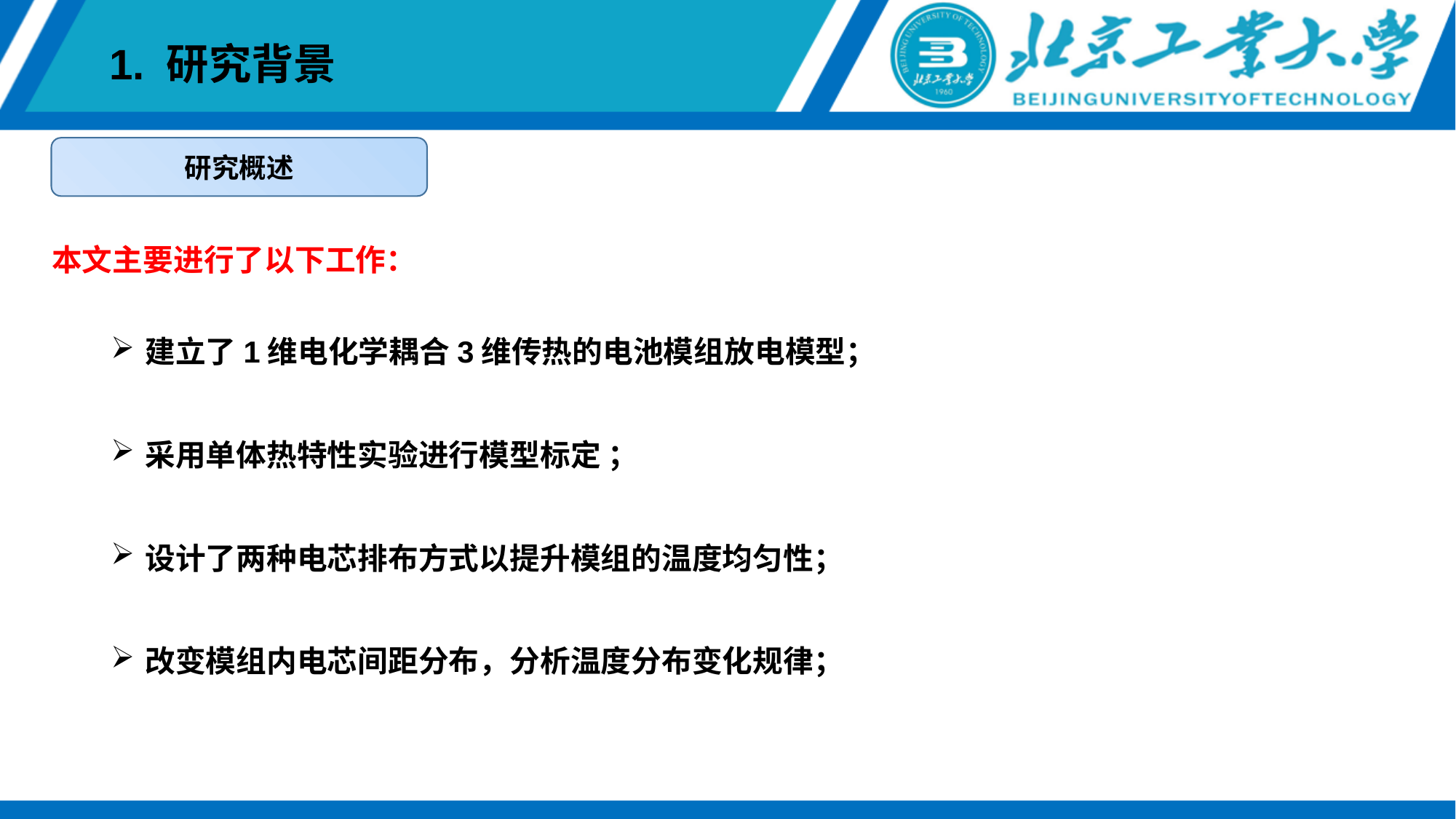

1. 研究背景
研究概述
本文主要进行了以下工作：
建立了1维电化学耦合3维传热的电池模组放电模型；
采用单体热特性实验进行模型标定 ；
设计了两种电芯排布方式以提升模组的温度均匀性；
改变模组内电芯间距分布，分析温度分布变化规律；